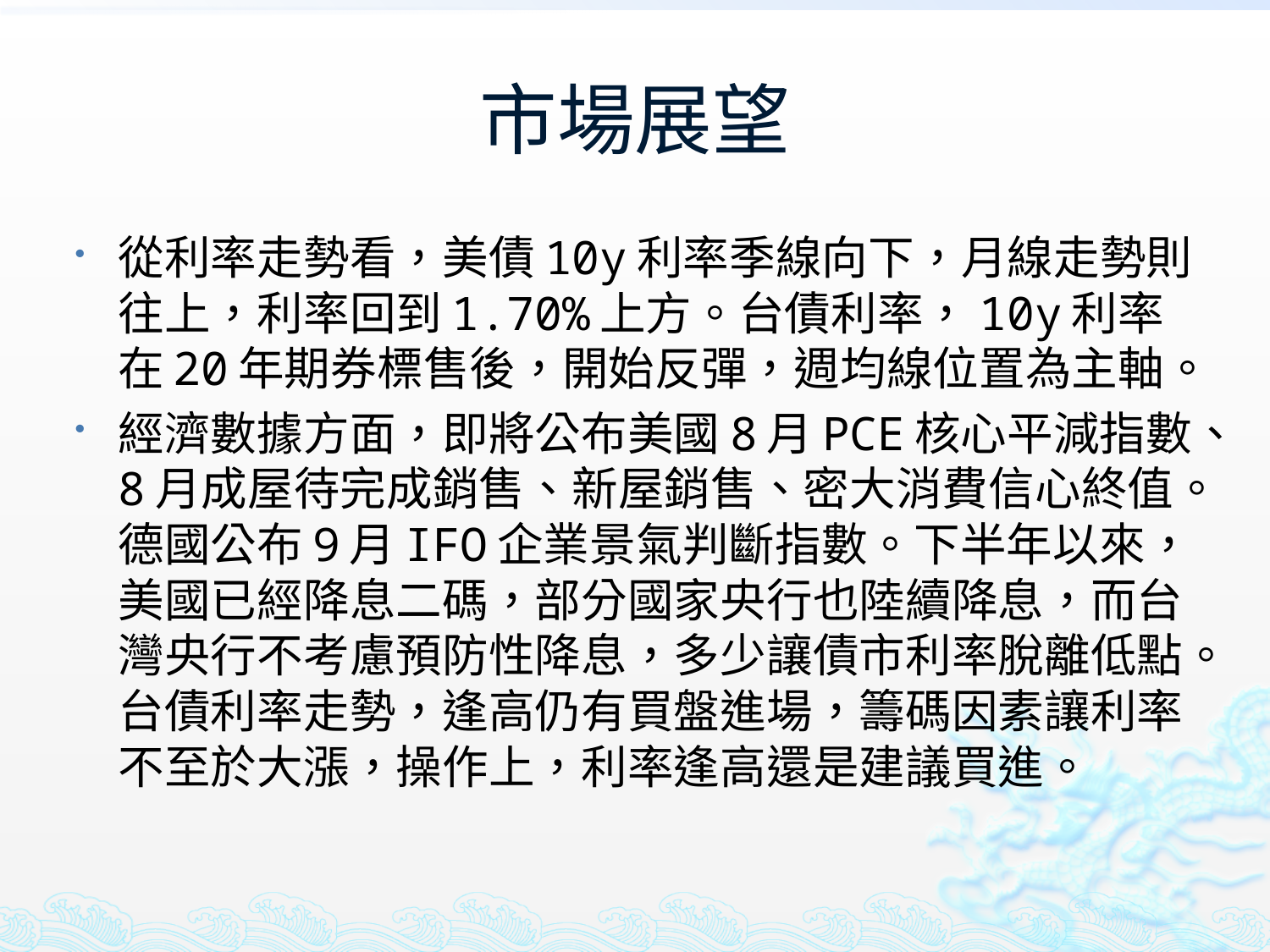

# 市場展望
從利率走勢看，美債10y利率季線向下，月線走勢則往上，利率回到1.70%上方。台債利率，10y利率在20年期券標售後，開始反彈，週均線位置為主軸。
經濟數據方面，即將公布美國8月PCE核心平減指數、8月成屋待完成銷售、新屋銷售、密大消費信心終值。德國公布9月IFO企業景氣判斷指數。下半年以來，美國已經降息二碼，部分國家央行也陸續降息，而台灣央行不考慮預防性降息，多少讓債市利率脫離低點。台債利率走勢，逢高仍有買盤進場，籌碼因素讓利率不至於大漲，操作上，利率逢高還是建議買進。